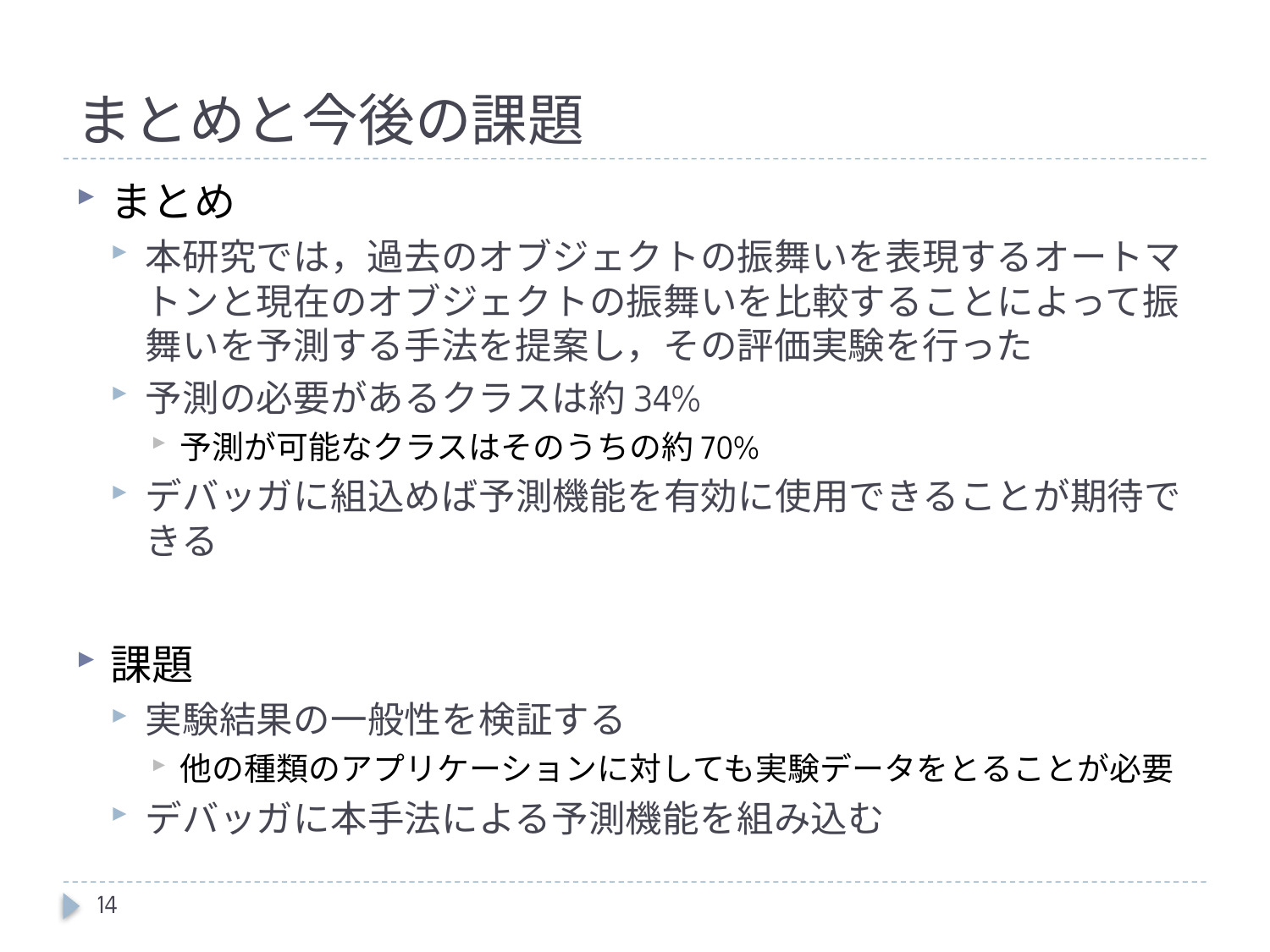

# まとめと今後の課題
まとめ
本研究では，過去のオブジェクトの振舞いを表現するオートマトンと現在のオブジェクトの振舞いを比較することによって振舞いを予測する手法を提案し，その評価実験を行った
予測の必要があるクラスは約34%
予測が可能なクラスはそのうちの約70%
デバッガに組込めば予測機能を有効に使用できることが期待できる

課題
実験結果の一般性を検証する
他の種類のアプリケーションに対しても実験データをとることが必要
デバッガに本手法による予測機能を組み込む

14